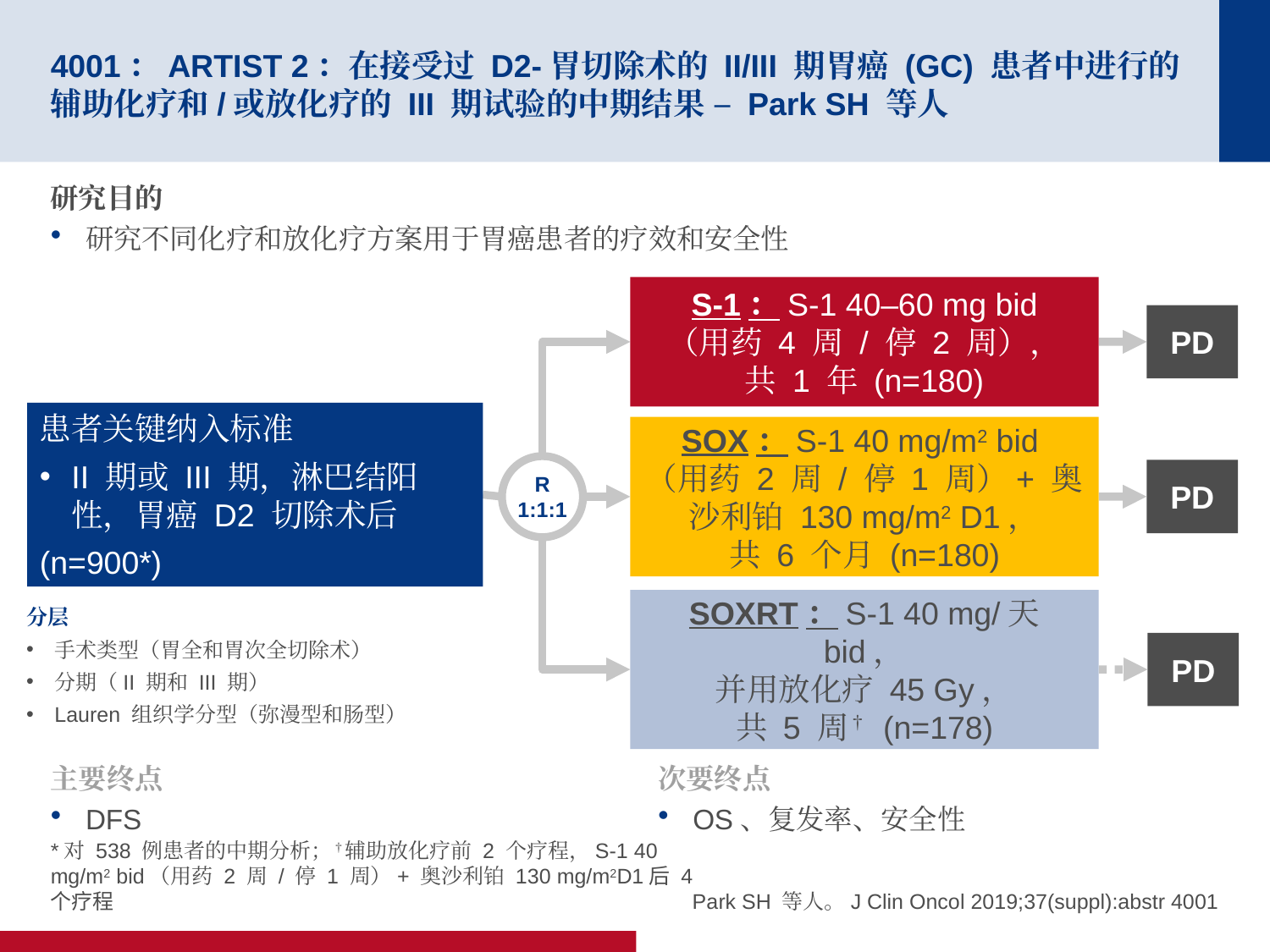

# 4001：ARTIST 2：在接受过 D2-胃切除术的 II/III 期胃癌 (GC) 患者中进行的辅助化疗和/或放化疗的 III 期试验的中期结果 – Park SH 等人
研究目的
研究不同化疗和放化疗方案用于胃癌患者的疗效和安全性
S-1：S-1 40–60 mg bid
（用药 4 周 / 停 2 周），
共 1 年 (n=180)
PD
患者关键纳入标准
II 期或 III 期，淋巴结阳性，胃癌 D2 切除术后
(n=900*)
SOX：S-1 40 mg/m2 bid
（用药 2 周 / 停 1 周）+ 奥沙利铂 130 mg/m2 D1，
共 6 个月 (n=180)
R
1:1:1
PD
SOXRT：S-1 40 mg/天 bid，
并用放化疗 45 Gy，
共 5 周† (n=178)
分层
手术类型（胃全和胃次全切除术）
分期（II 期和 III 期）
Lauren 组织学分型（弥漫型和肠型）
PD
主要终点
DFS
次要终点
OS、复发率、安全性
*对 538 例患者的中期分析；†辅助放化疗前 2 个疗程，S-1 40 mg/m2 bid（用药 2 周 / 停 1 周）+ 奥沙利铂 130 mg/m2D1后 4 个疗程
Park SH 等人。J Clin Oncol 2019;37(suppl):abstr 4001